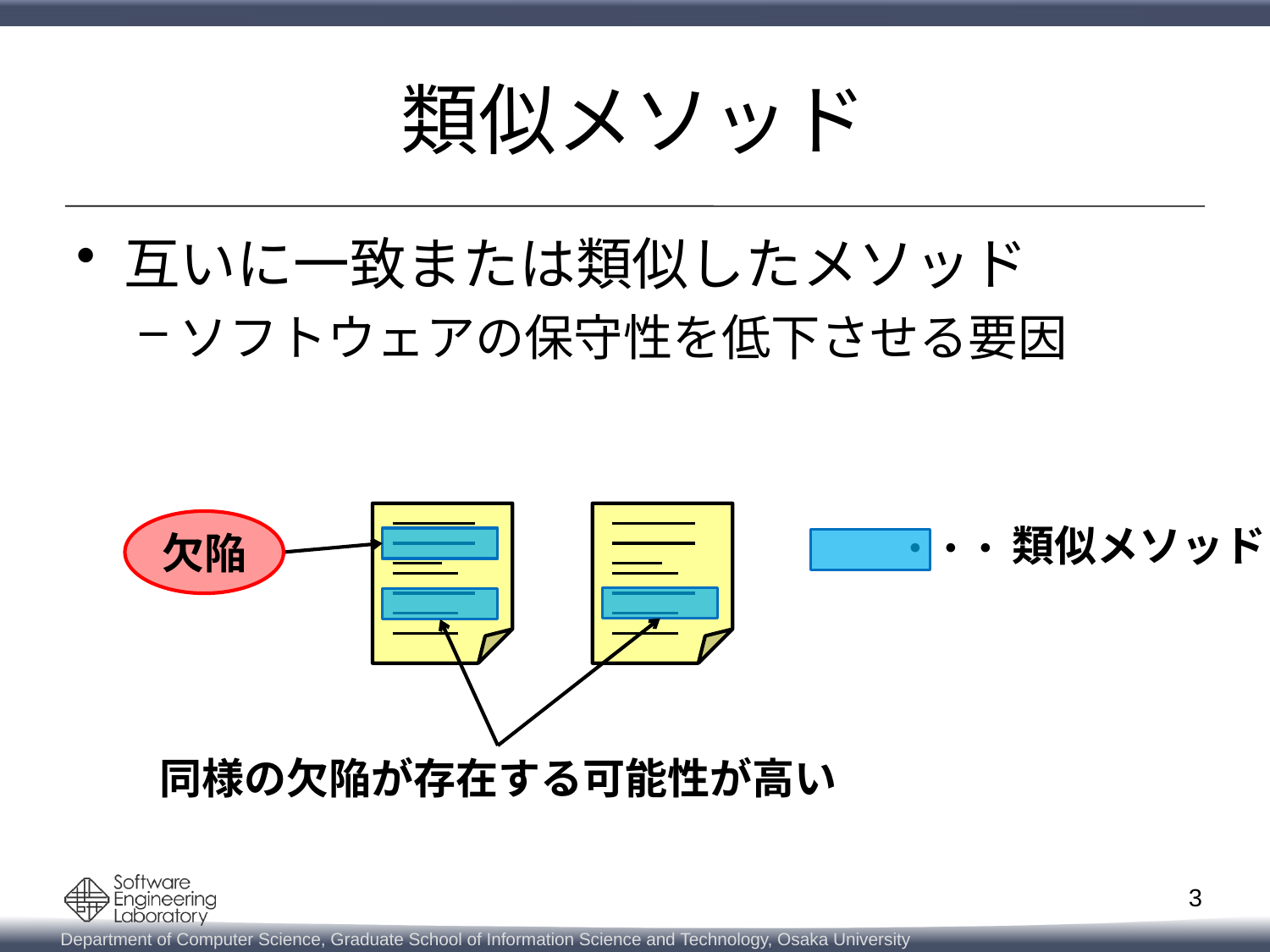

# 類似メソッド
互いに一致または類似したメソッド
ソフトウェアの保守性を低下させる要因

欠陥
・・・ 類似メソッド

同様の欠陥が存在する可能性が高い
3